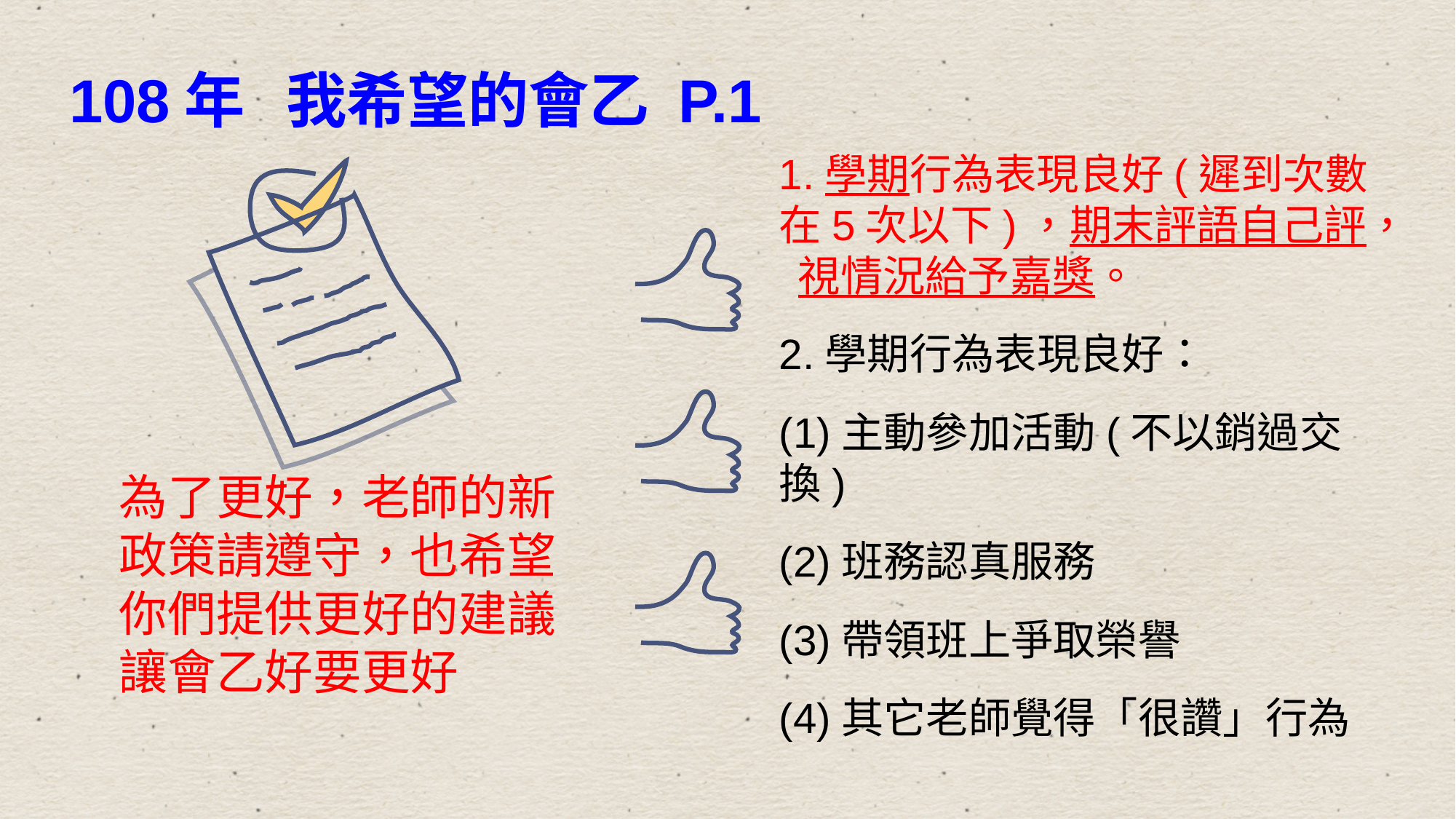

108年   我希望的會乙 P.1

1.學期行為表現良好(遲到次數在5次以下)，期末評語自己評，  視情況給予嘉獎。
2.學期行為表現良好：
(1)主動參加活動(不以銷過交換)
(2)班務認真服務
(3)帶領班上爭取榮譽
(4)其它老師覺得「很讚」行為

為了更好，老師的新政策請遵守，也希望你們提供更好的建議讓會乙好要更好